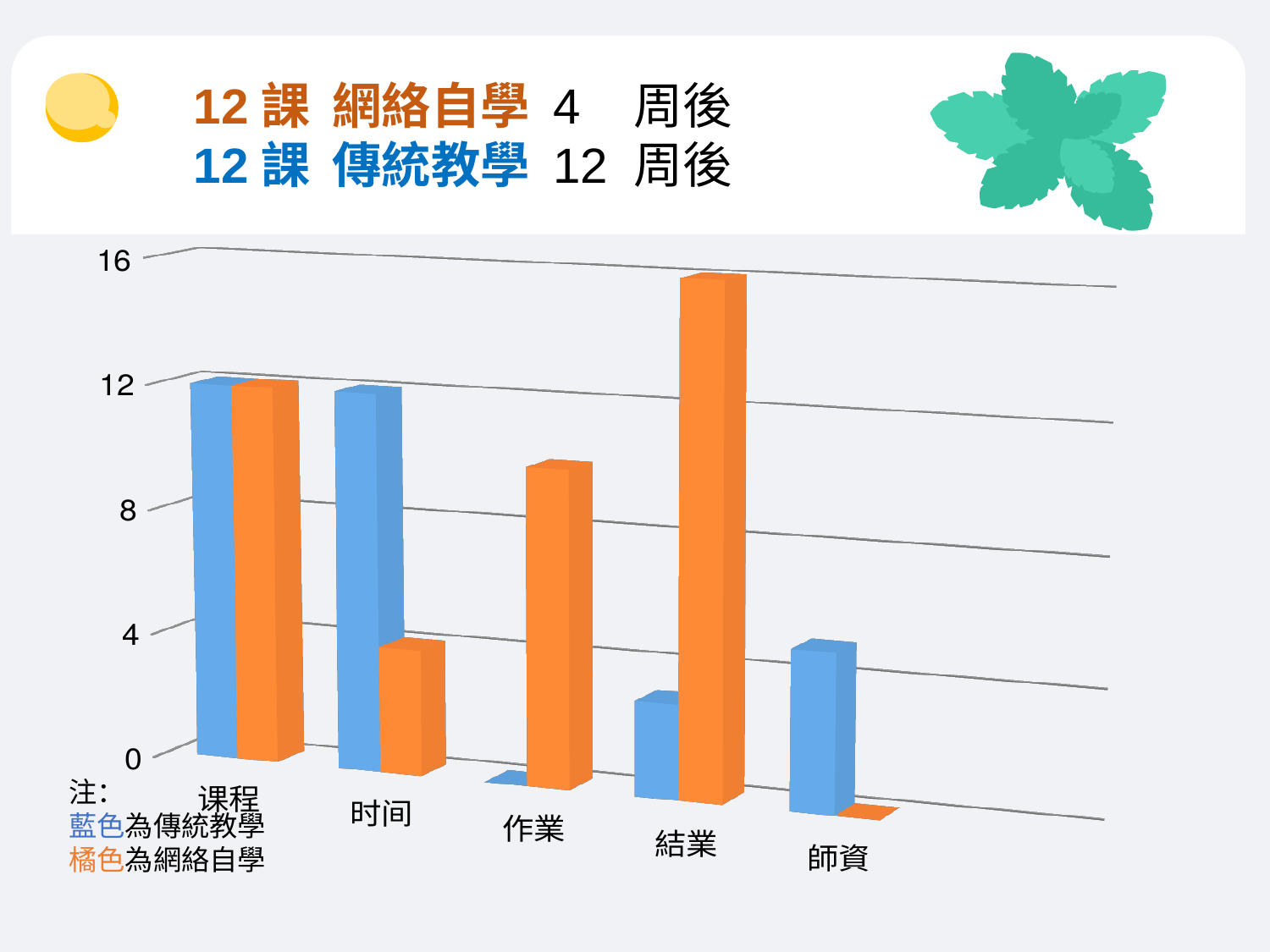

12課  網絡自學 4   周後
12課  傳統教學 12 周後

[unsupported chart]

注：
藍色為傳統教學
橘色為網絡自學